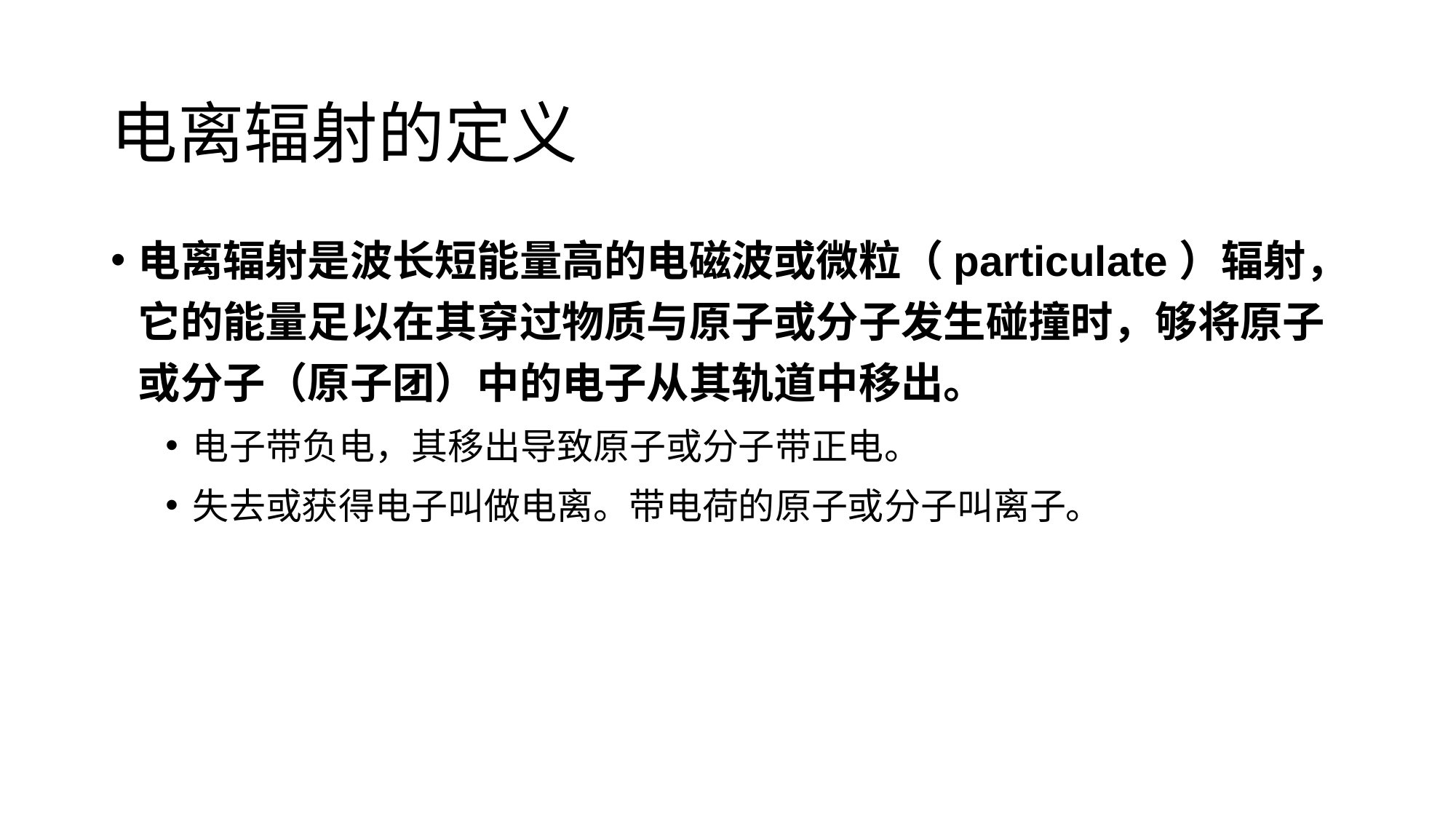

# 电离辐射的定义
电离辐射是波长短能量高的电磁波或微粒（particulate）辐射，它的能量足以在其穿过物质与原子或分子发生碰撞时，够将原子或分子（原子团）中的电子从其轨道中移出。
电子带负电，其移出导致原子或分子带正电。
失去或获得电子叫做电离。带电荷的原子或分子叫离子。